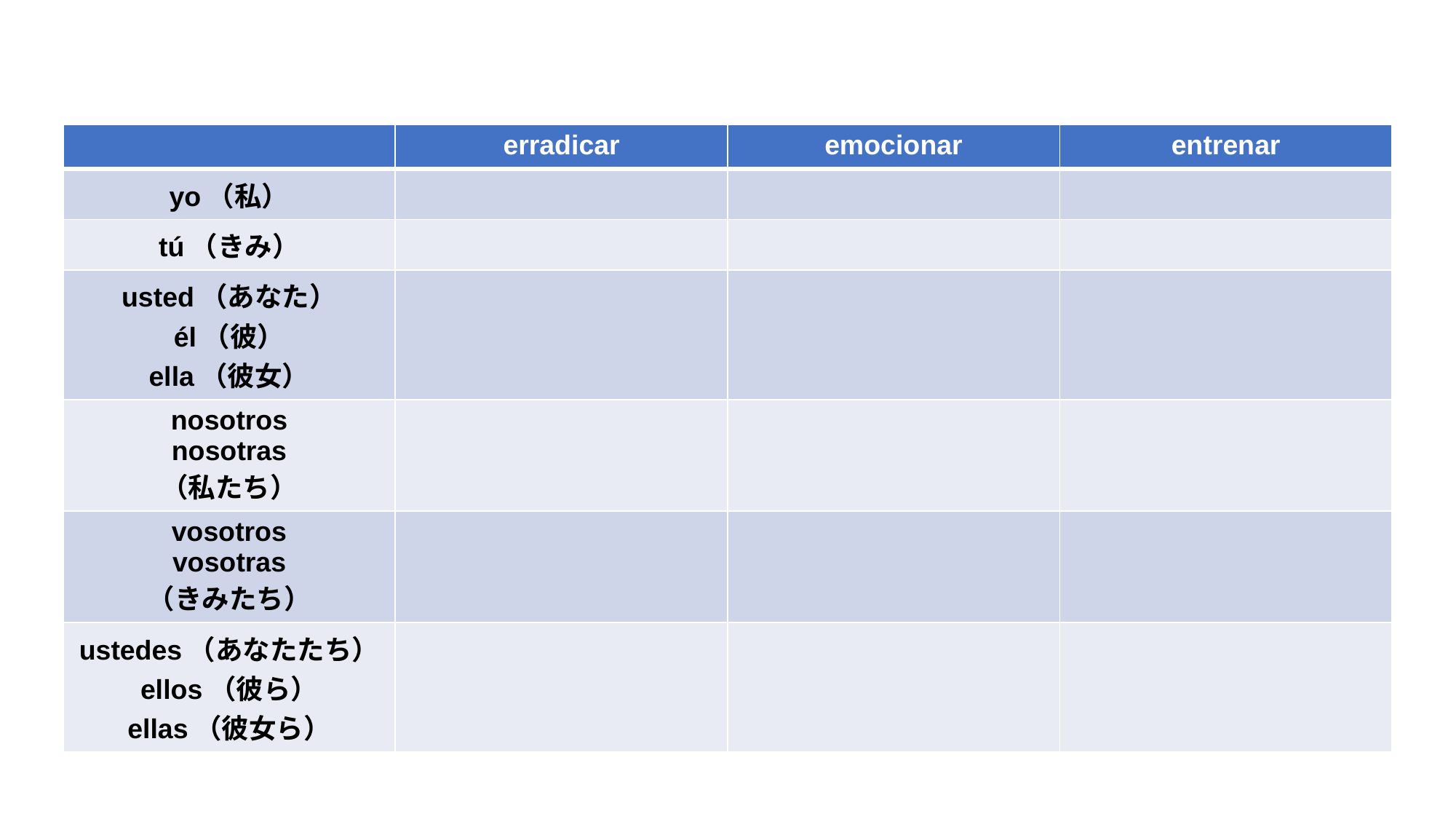

|  | erradicar | emocionar | entrenar |
| --- | --- | --- | --- |
| yo（私） |  |  |  |
| tú（きみ） |  |  |  |
| usted（あなた） él（彼） ella（彼女） |  |  |  |
| nosotros nosotras （私たち） |  |  |  |
| vosotros vosotras （きみたち） |  |  |  |
| ustedes（あなたたち） ellos（彼ら） ellas（彼女ら） |  |  |  |